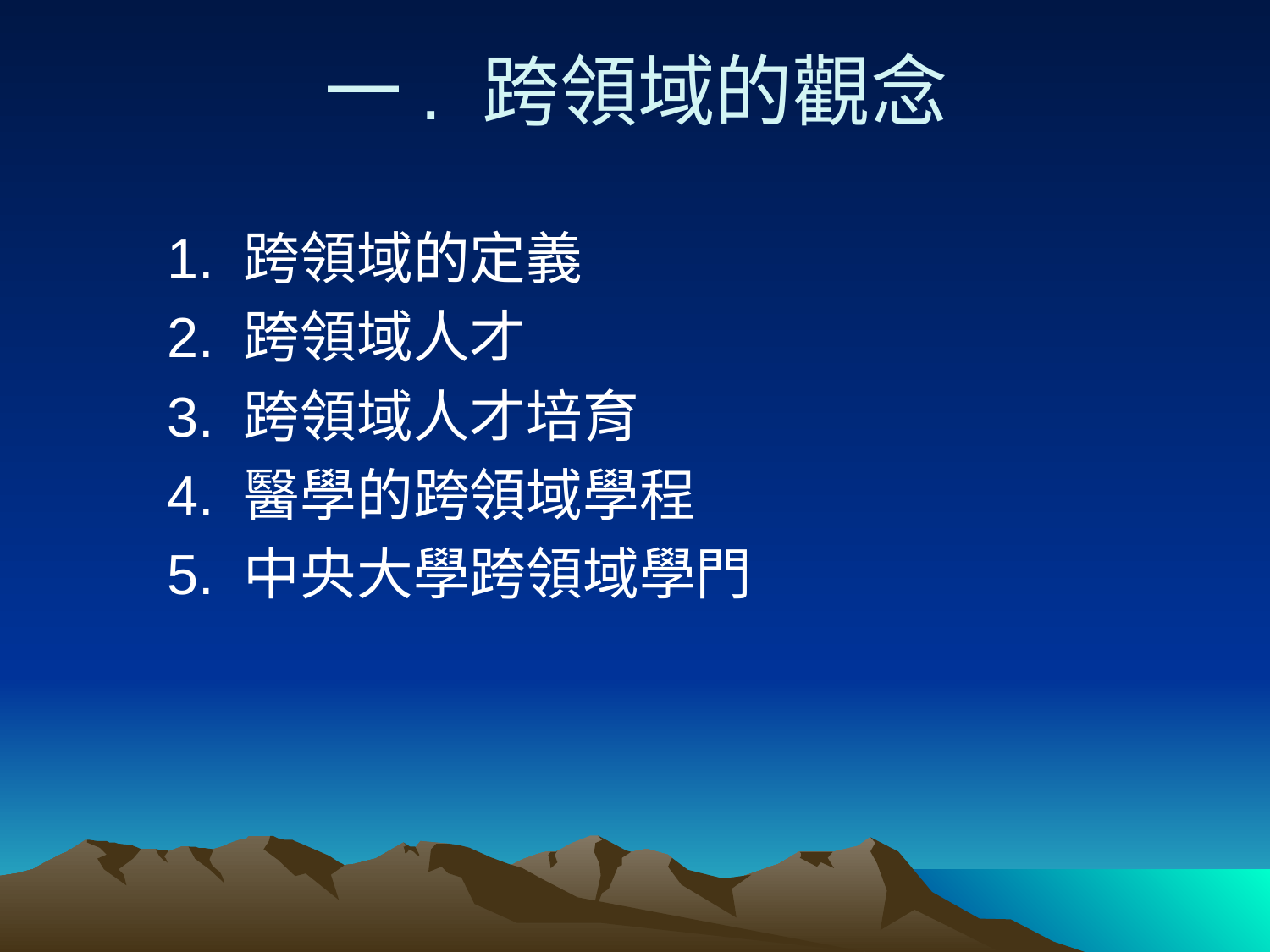

# 一. 跨領域的觀念
1. 跨領域的定義
2. 跨領域人才
3. 跨領域人才培育
4. 醫學的跨領域學程
5. 中央大學跨領域學門